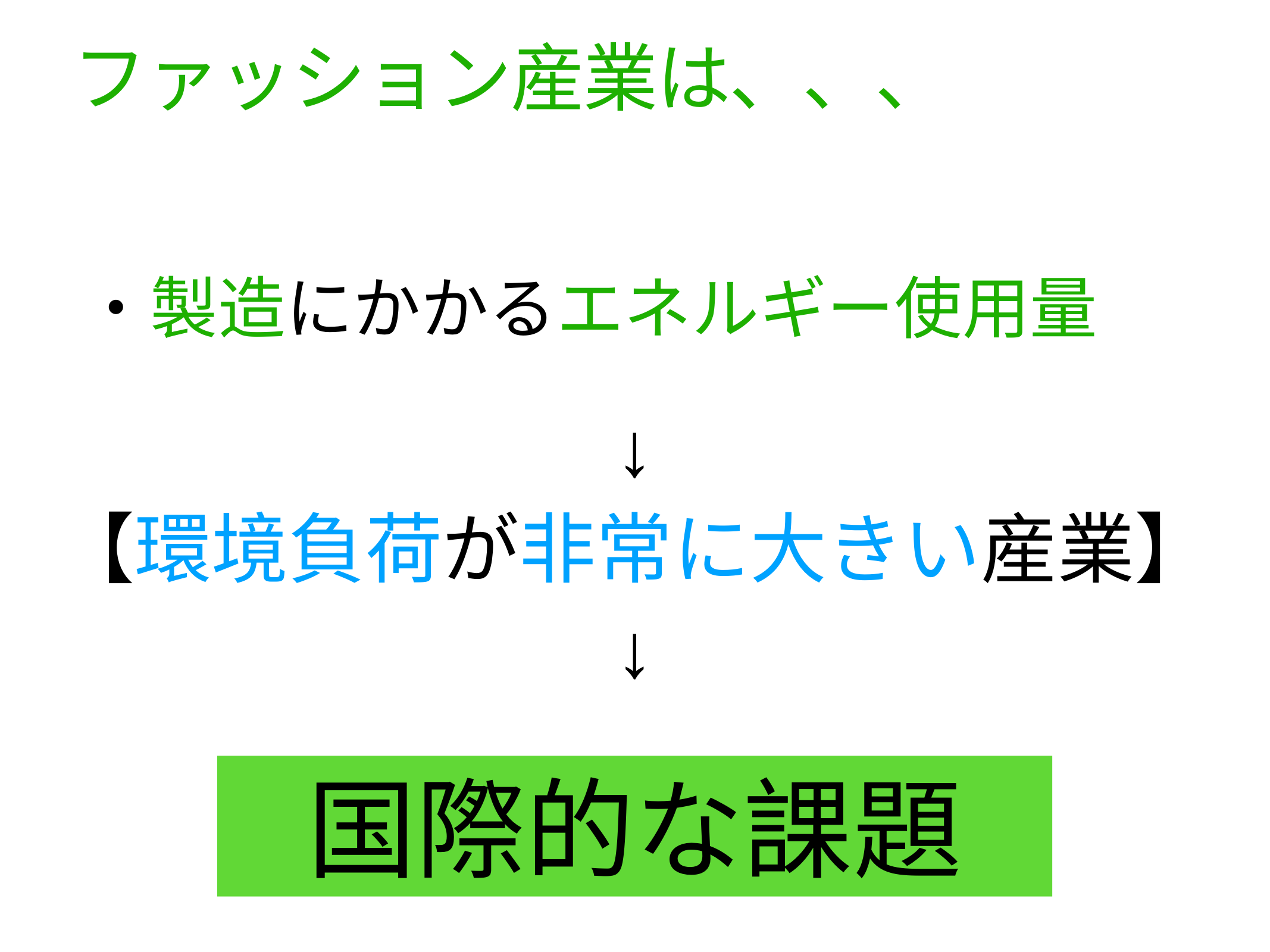

# ファッション産業は、、、
・製造にかかるエネルギー使用量
↓
【環境負荷が非常に大きい産業】
↓
国際的な課題